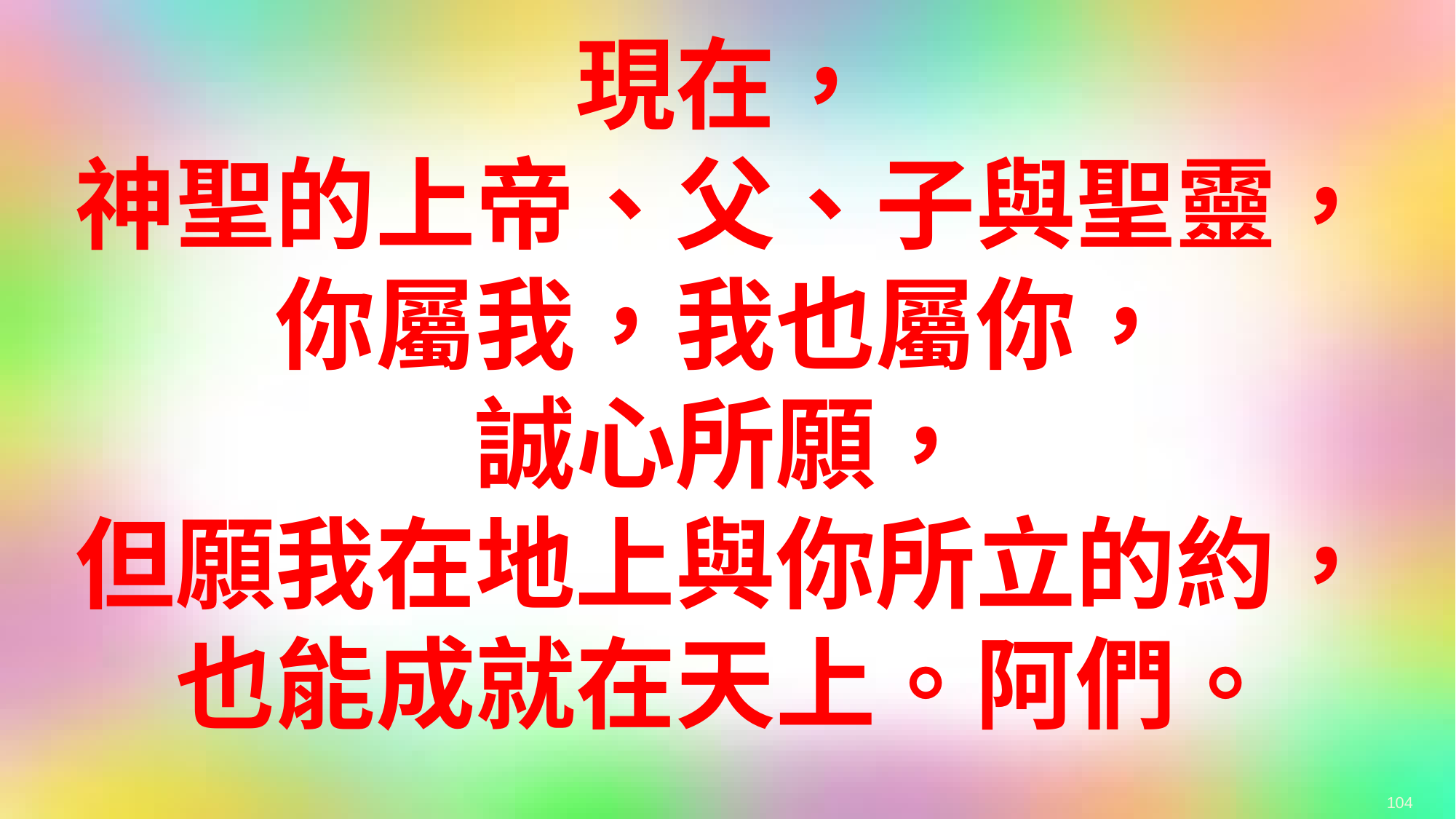

現在，
神聖的上帝、父、子與聖靈，
你屬我，我也屬你，
誠心所願，
但願我在地上與你所立的約，
也能成就在天上。阿們。
104